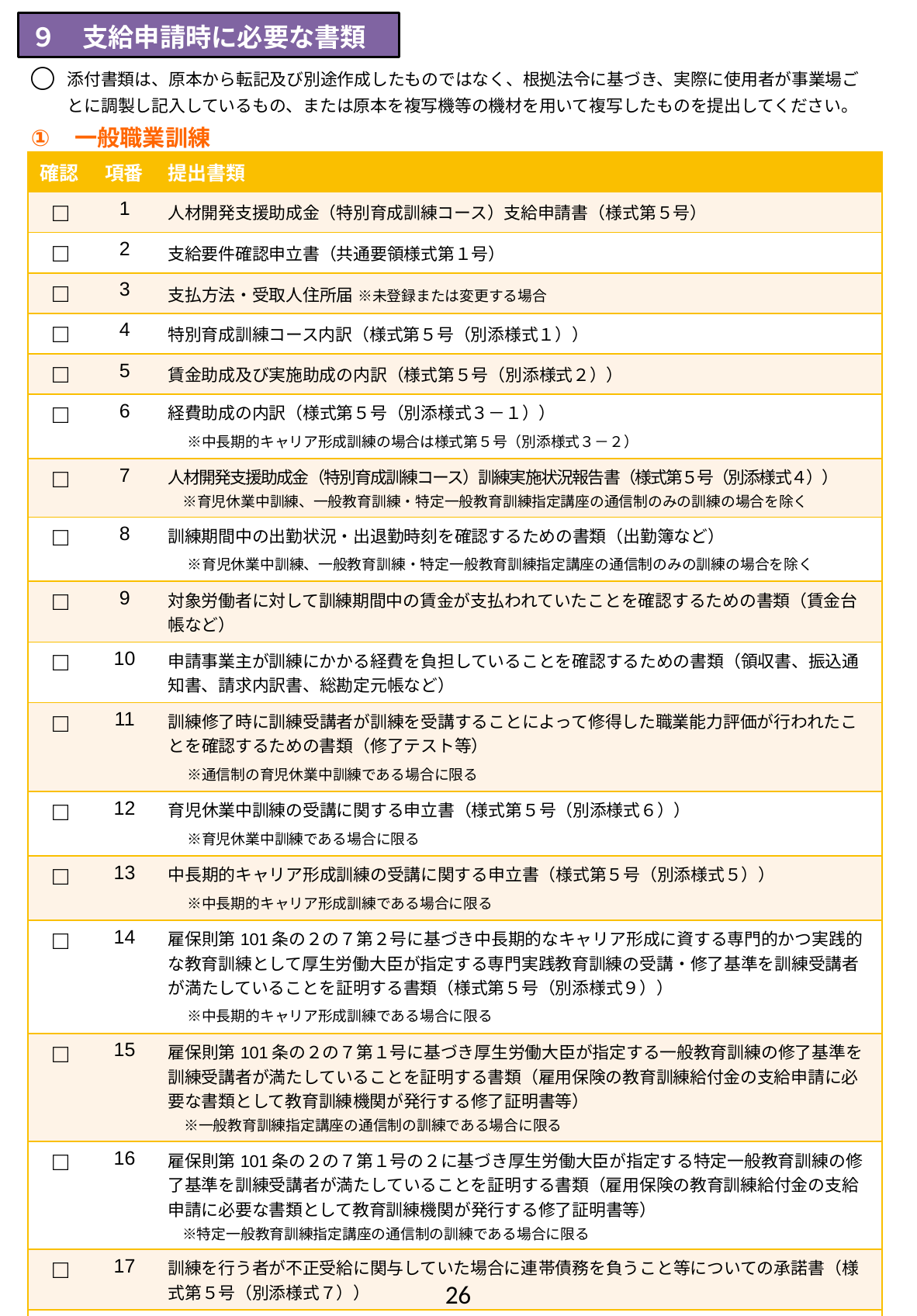

９　支給申請時に必要な書類
添付書類は、原本から転記及び別途作成したものではなく、根拠法令に基づき、実際に使用者が事業場ごとに調製し記入しているもの、または原本を複写機等の機材を用いて複写したものを提出してください。
一般職業訓練
| 確認 | 項番 | 提出書類 |
| --- | --- | --- |
| □ | 1 | 人材開発支援助成金（特別育成訓練コース）支給申請書（様式第５号） |
| □ | 2 | 支給要件確認申立書（共通要領様式第１号） |
| □ | 3 | 支払方法・受取人住所届 ※未登録または変更する場合 |
| □ | 4 | 特別育成訓練コース内訳（様式第５号（別添様式１）） |
| □ | 5 | 賃金助成及び実施助成の内訳（様式第５号（別添様式２）） |
| □ | 6 | 経費助成の内訳（様式第５号（別添様式３－１）） 　※中長期的キャリア形成訓練の場合は様式第５号（別添様式３－２） |
| □ | 7 | 人材開発支援助成金（特別育成訓練コース）訓練実施状況報告書（様式第５号（別添様式４）） 　※育児休業中訓練、一般教育訓練・特定一般教育訓練指定講座の通信制のみの訓練の場合を除く |
| □ | 8 | 訓練期間中の出勤状況・出退勤時刻を確認するための書類（出勤簿など） 　※育児休業中訓練、一般教育訓練・特定一般教育訓練指定講座の通信制のみの訓練の場合を除く |
| □ | 9 | 対象労働者に対して訓練期間中の賃金が支払われていたことを確認するための書類（賃金台帳など） |
| □ | 10 | 申請事業主が訓練にかかる経費を負担していることを確認するための書類（領収書、振込通知書、請求内訳書、総勘定元帳など） |
| □ | 11 | 訓練修了時に訓練受講者が訓練を受講することによって修得した職業能力評価が行われたことを確認するための書類（修了テスト等） 　※通信制の育児休業中訓練である場合に限る |
| □ | 12 | 育児休業中訓練の受講に関する申立書（様式第５号（別添様式６）） 　※育児休業中訓練である場合に限る |
| □ | 13 | 中長期的キャリア形成訓練の受講に関する申立書（様式第５号（別添様式５）） 　※中長期的キャリア形成訓練である場合に限る |
| □ | 14 | 雇保則第101条の２の７第２号に基づき中長期的なキャリア形成に資する専門的かつ実践的な教育訓練として厚生労働大臣が指定する専門実践教育訓練の受講・修了基準を訓練受講者が満たしていることを証明する書類（様式第５号（別添様式９）） 　※中長期的キャリア形成訓練である場合に限る |
| □ | 15 | 雇保則第101条の２の７第１号に基づき厚生労働大臣が指定する一般教育訓練の修了基準を訓練受講者が満たしていることを証明する書類（雇用保険の教育訓練給付金の支給申請に必要な書類として教育訓練機関が発行する修了証明書等） 　※一般教育訓練指定講座の通信制の訓練である場合に限る |
| □ | 16 | 雇保則第101条の２の７第１号の２に基づき厚生労働大臣が指定する特定一般教育訓練の修了基準を訓練受講者が満たしていることを証明する書類（雇用保険の教育訓練給付金の支給申請に必要な書類として教育訓練機関が発行する修了証明書等） 　※特定一般教育訓練指定講座の通信制の訓練である場合に限る |
| □ | 17 | 訓練を行う者が不正受給に関与していた場合に連帯債務を負うこと等についての承諾書（様式第５号（別添様式７）） |
| □ | 18 | その他管轄労働局長が必要と認める書類（就業規則・ＯＦＦ－ＪＴ実施場所の見取り図等） |
26